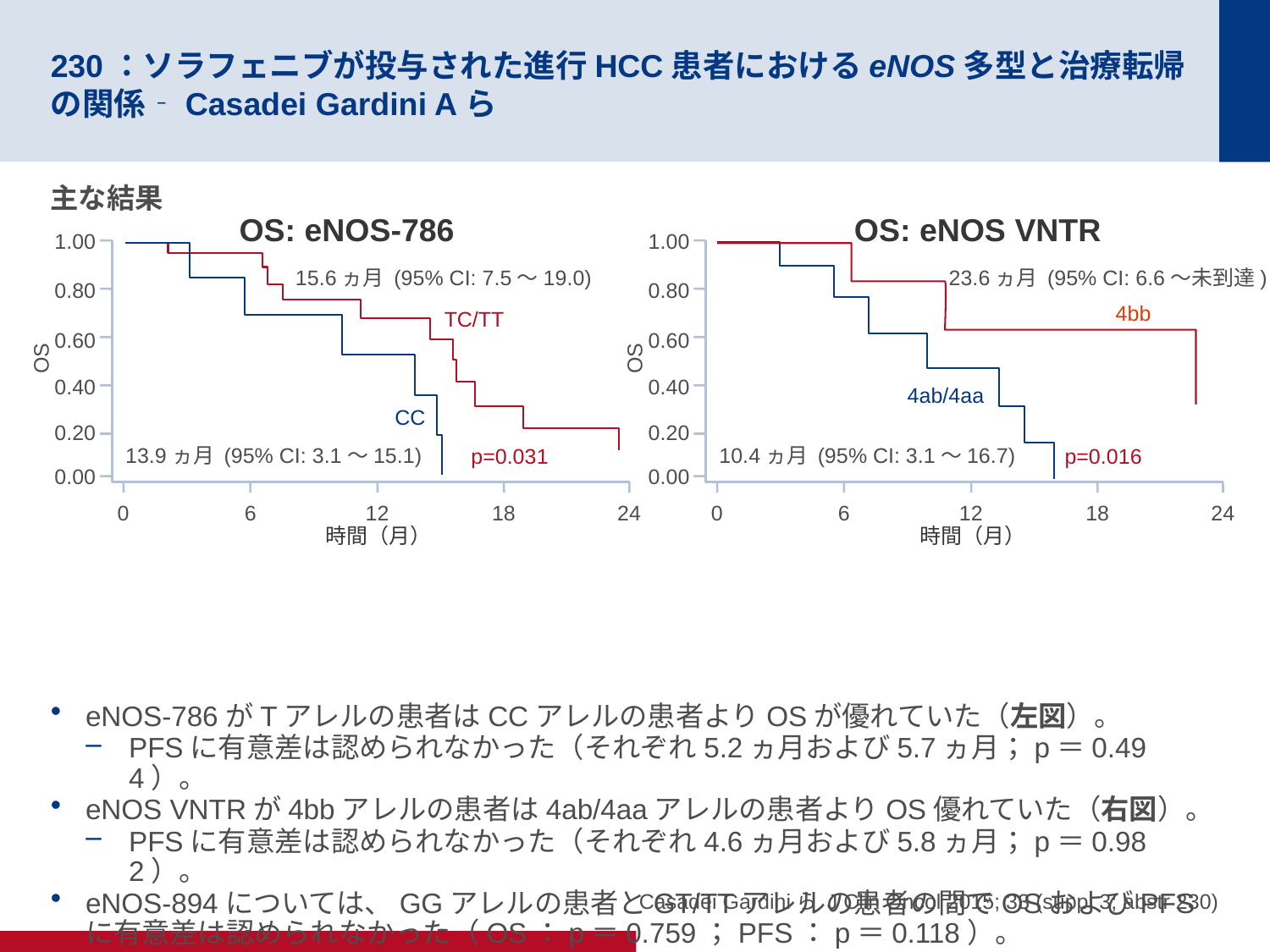

# 230：ソラフェニブが投与された進行HCC患者におけるeNOS多型と治療転帰の関係‐Casadei Gardini Aら
主な結果

eNOS-786がTアレルの患者はCCアレルの患者よりOSが優れていた（左図）。
PFSに有意差は認められなかった（それぞれ5.2ヵ月および5.7ヵ月；p＝0.494）。
eNOS VNTRが4bbアレルの患者は4ab/4aaアレルの患者よりOS優れていた（右図）。
PFSに有意差は認められなかった（それぞれ4.6ヵ月および5.8ヵ月；p＝0.982）。
eNOS-894については、GGアレルの患者とGT/TTアレルの患者の間でOSおよびPFSに有意差は認められなかった（OS：p＝0.759；PFS：p＝0.118）。
結論
ソラフェニブが投与された進行HCC患者において、eNOS VNTRおよびeNOS-786は予後マーカーである可能性がある。

OS: eNOS-786
1.00

0.80

0.60

0.40

0.20

0.00

0
6
12
18
24
時間（月）

15.6ヵ月 (95% CI: 7.5～19.0)
TC/TT
OS
CC
13.9ヵ月 (95% CI: 3.1～15.1)
p=0.031
OS: eNOS VNTR
1.00

0.80

0.60

0.40

0.20

0.00

0
6
12
18
24
時間（月）
23.6ヵ月 (95% CI: 6.6～未到達)
4bb
OS
4ab/4aa
10.4ヵ月 (95% CI: 3.1～16.7)
p=0.016

Casadei Gardiniら J Clin Oncol 2015; 33 (suppl 3; abstr 230)